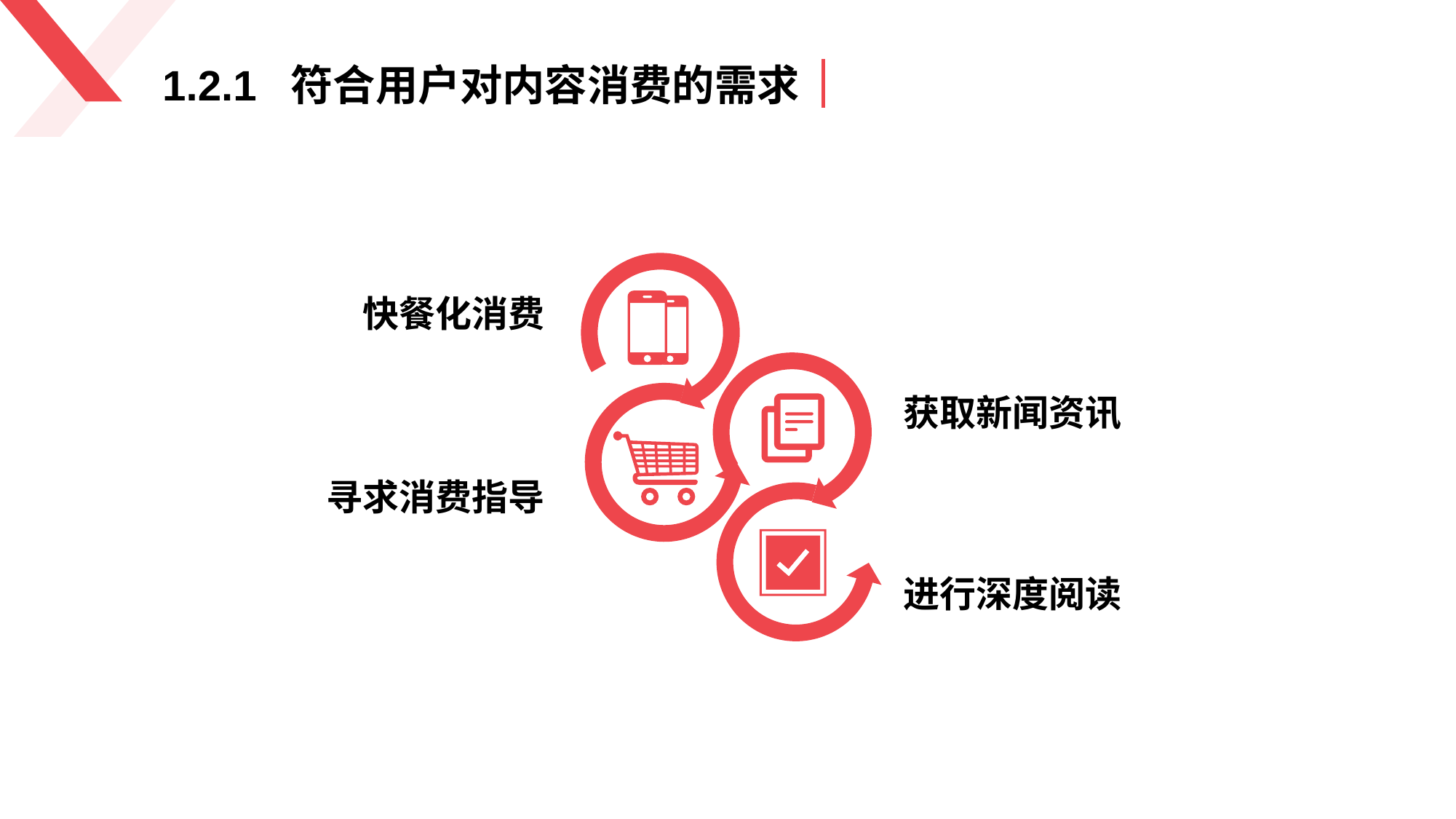

1.2.1  符合用户对内容消费的需求
快餐化消费

获取新闻资讯
寻求消费指导
进行深度阅读